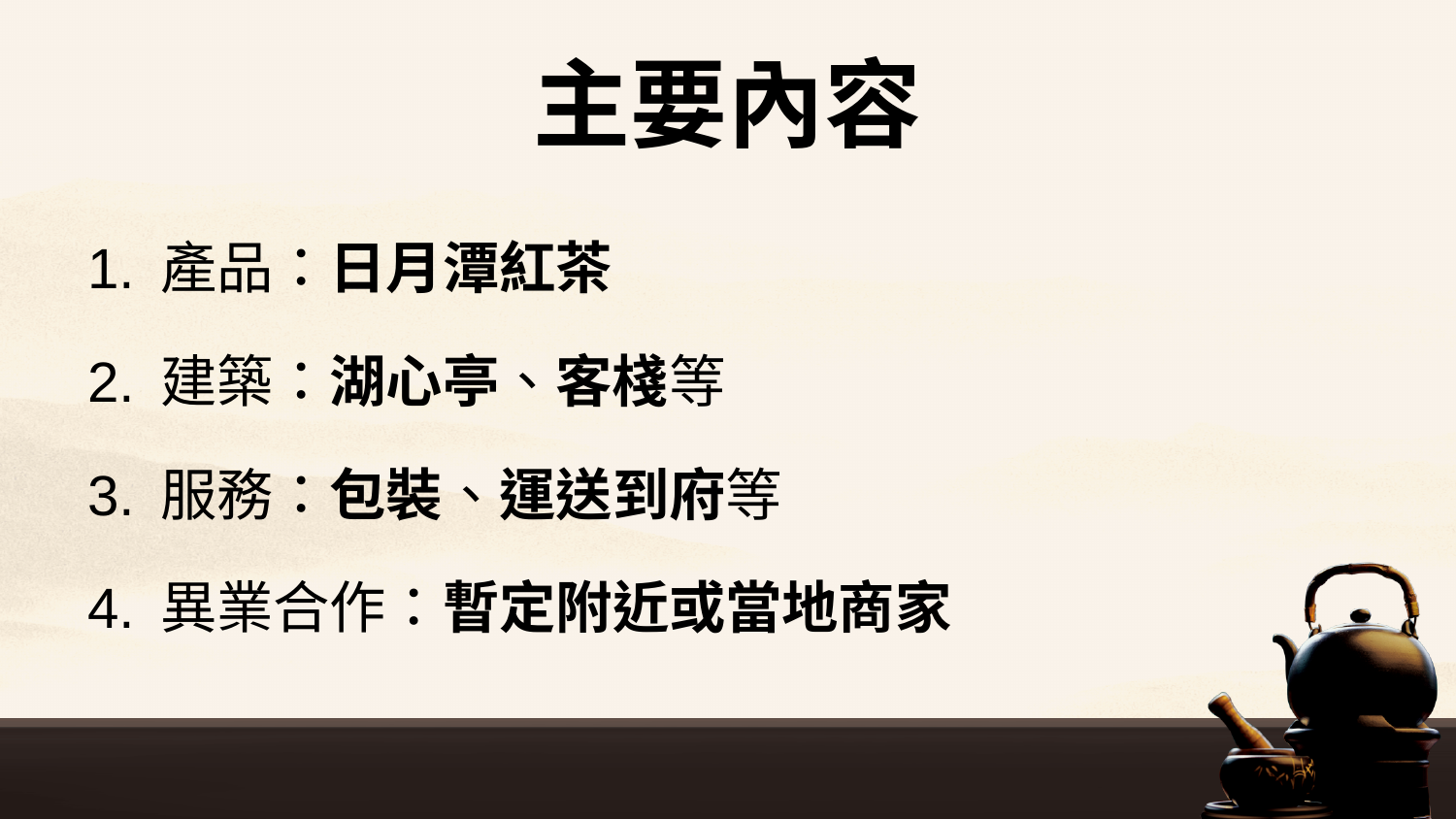

# 主要內容
產品：日月潭紅茶
建築：湖心亭、客棧等
服務：包裝、運送到府等
異業合作：暫定附近或當地商家